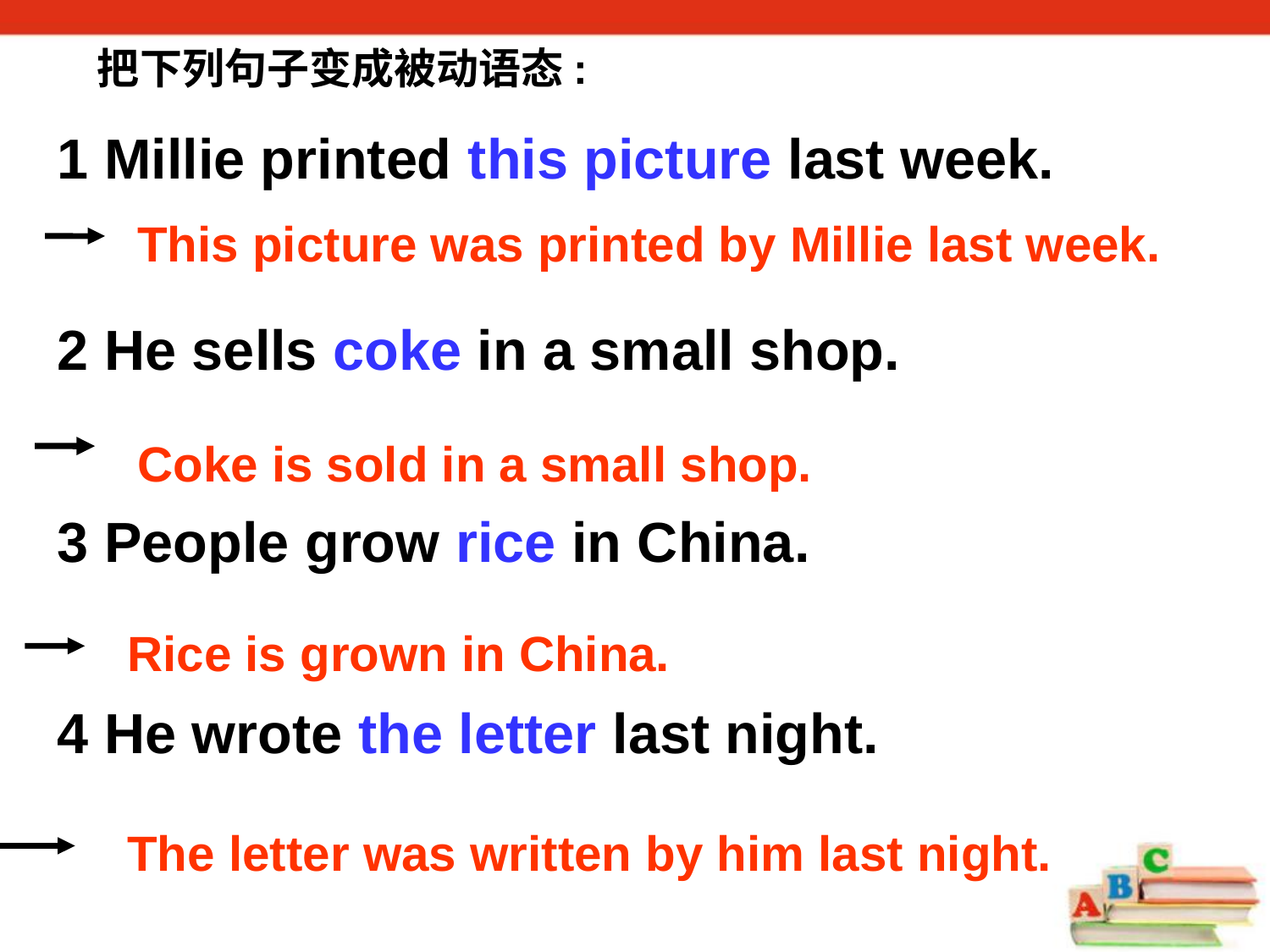

把下列句子变成被动语态:
1 Millie printed this picture last week.

2 He sells coke in a small shop.

3 People grow rice in China.

4 He wrote the letter last night.

This picture was printed by Millie last week.

Coke is sold in a small shop.

Rice is grown in China.

The letter was written by him last night.